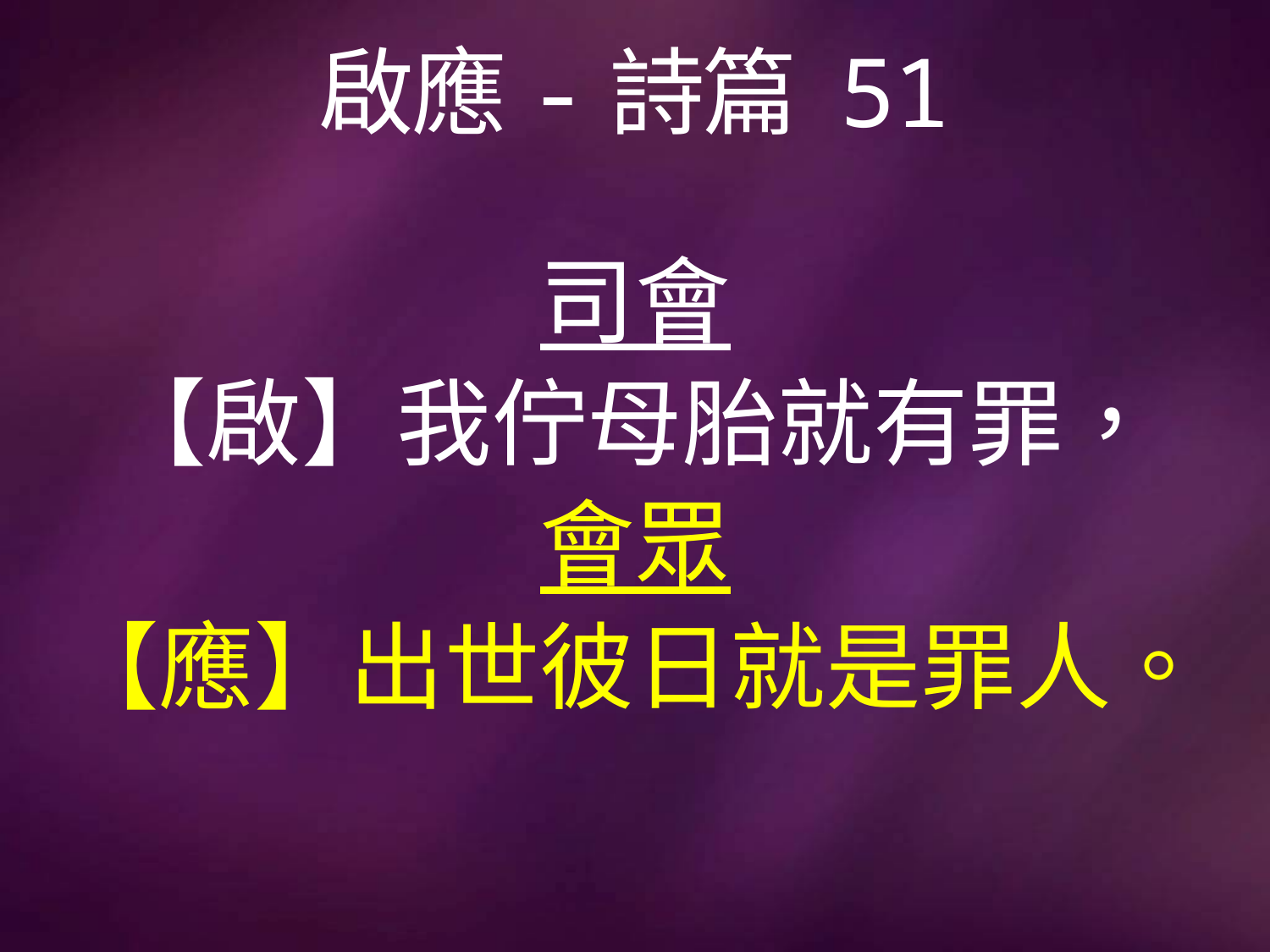

# 啟應-詩篇 51
司會
【啟】我佇母胎就有罪，
會眾
【應】出世彼日就是罪人。